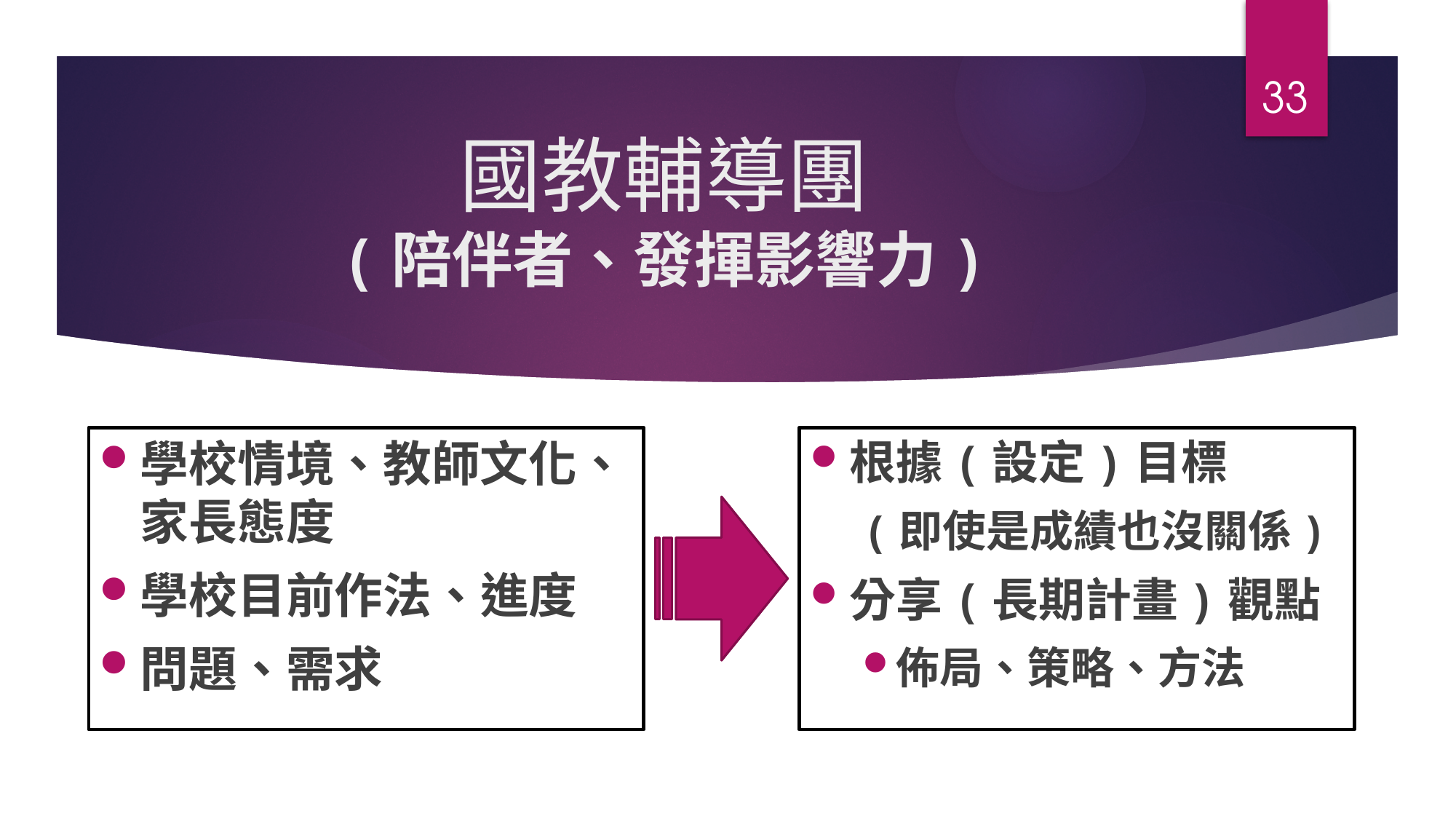

33
# 國教輔導團 (陪伴者、發揮影響力)
學校情境、教師文化、家長態度
學校目前作法、進度
問題、需求
根據(設定)目標
(即使是成績也沒關係)
分享(長期計畫)觀點
佈局、策略、方法